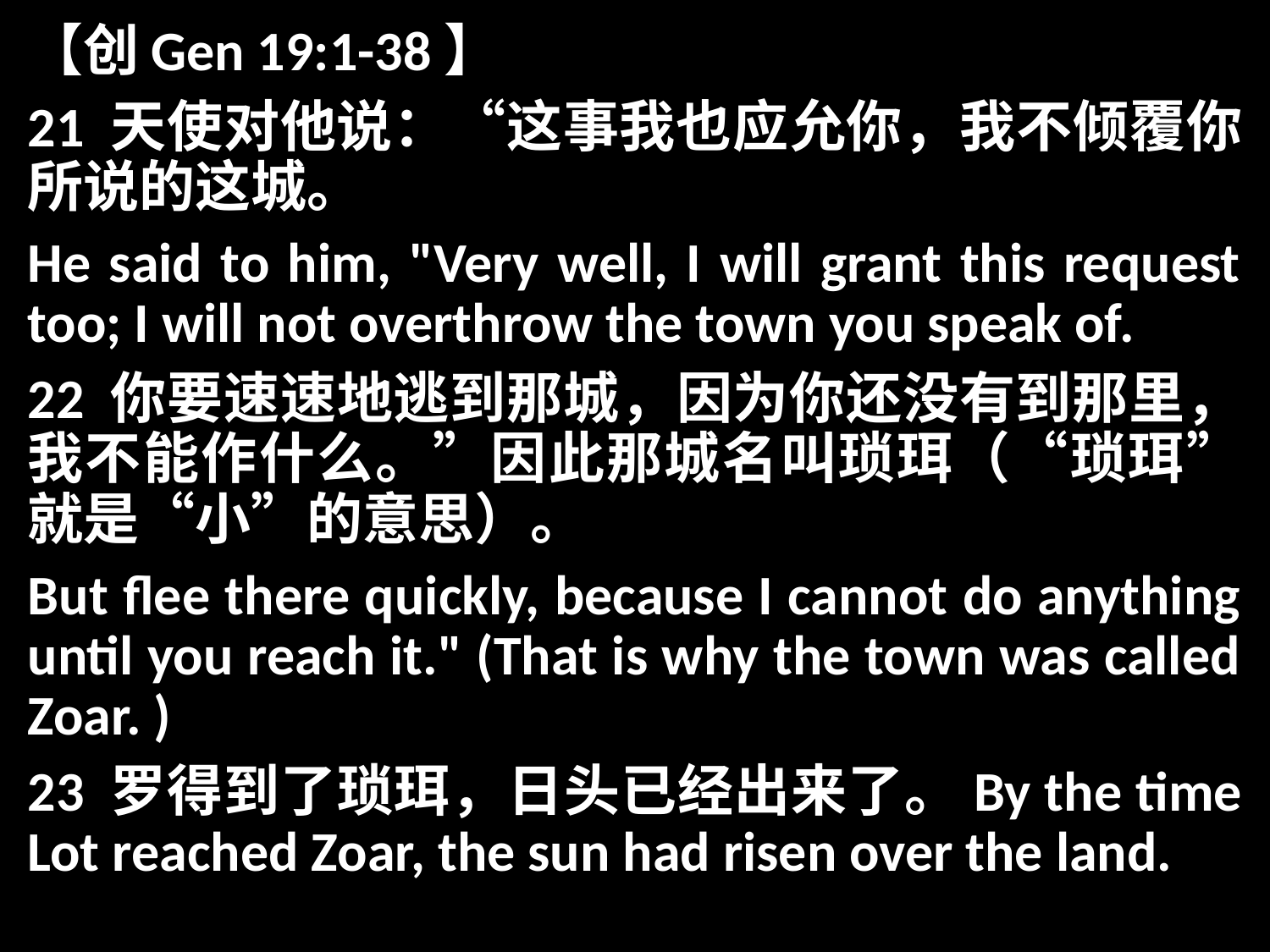

【创Gen 19:1-38】
21 天使对他说：“这事我也应允你，我不倾覆你所说的这城。
He said to him, "Very well, I will grant this request too; I will not overthrow the town you speak of.
22 你要速速地逃到那城，因为你还没有到那里，我不能作什么。”因此那城名叫琐珥（“琐珥”就是“小”的意思）。
But flee there quickly, because I cannot do anything until you reach it." (That is why the town was called Zoar. )
23 罗得到了琐珥，日头已经出来了。By the time Lot reached Zoar, the sun had risen over the land.